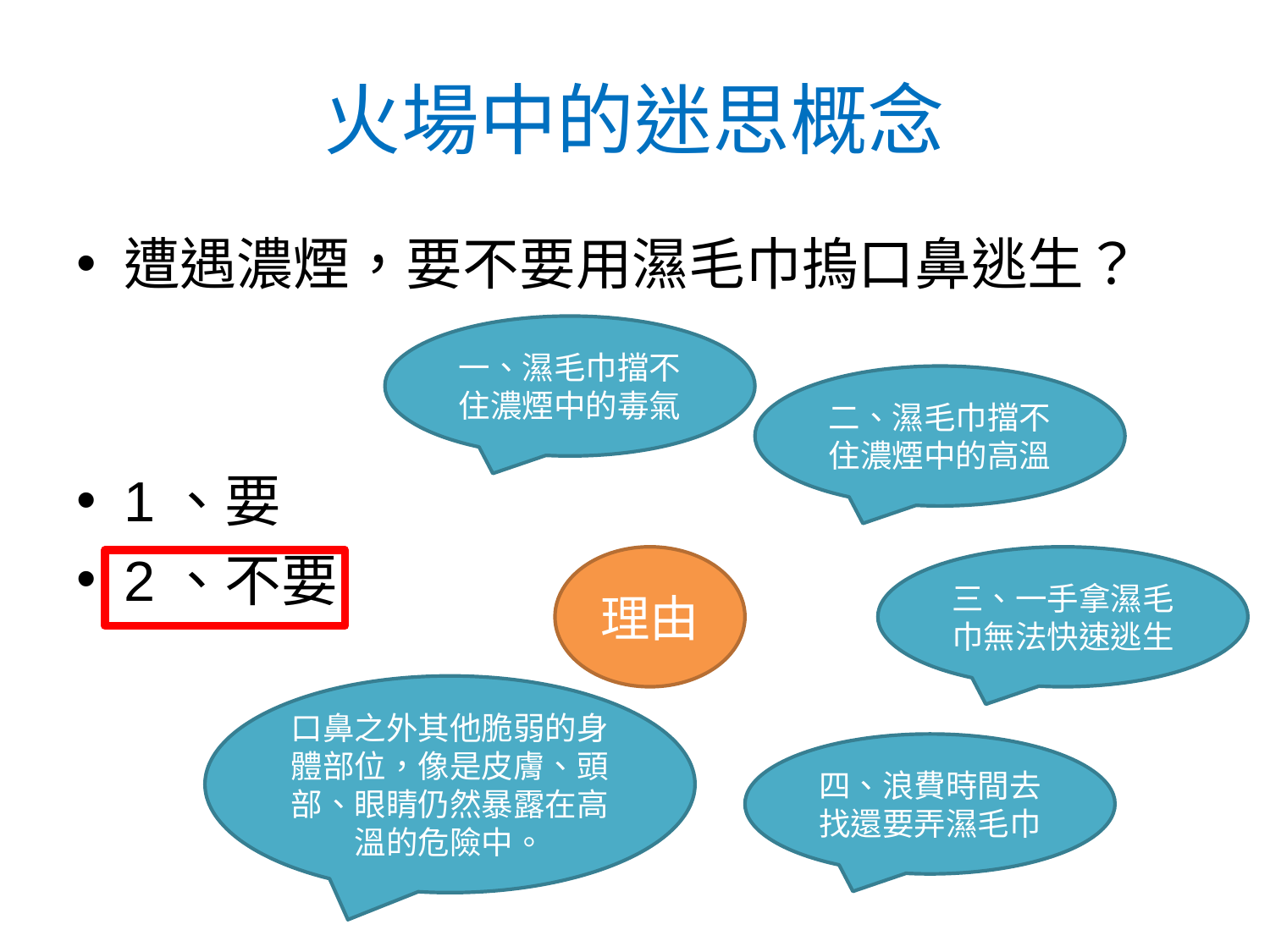

# 火場中的迷思概念
遭遇濃煙，要不要用濕毛巾摀口鼻逃生？

1、要
2、不要
一、濕毛巾擋不住濃煙中的毒氣
二、濕毛巾擋不住濃煙中的高溫
理由
三、一手拿濕毛巾無法快速逃生

口鼻之外其他脆弱的身體部位，像是皮膚、頭部、眼睛仍然暴露在高溫的危險中。
四、浪費時間去找還要弄濕毛巾